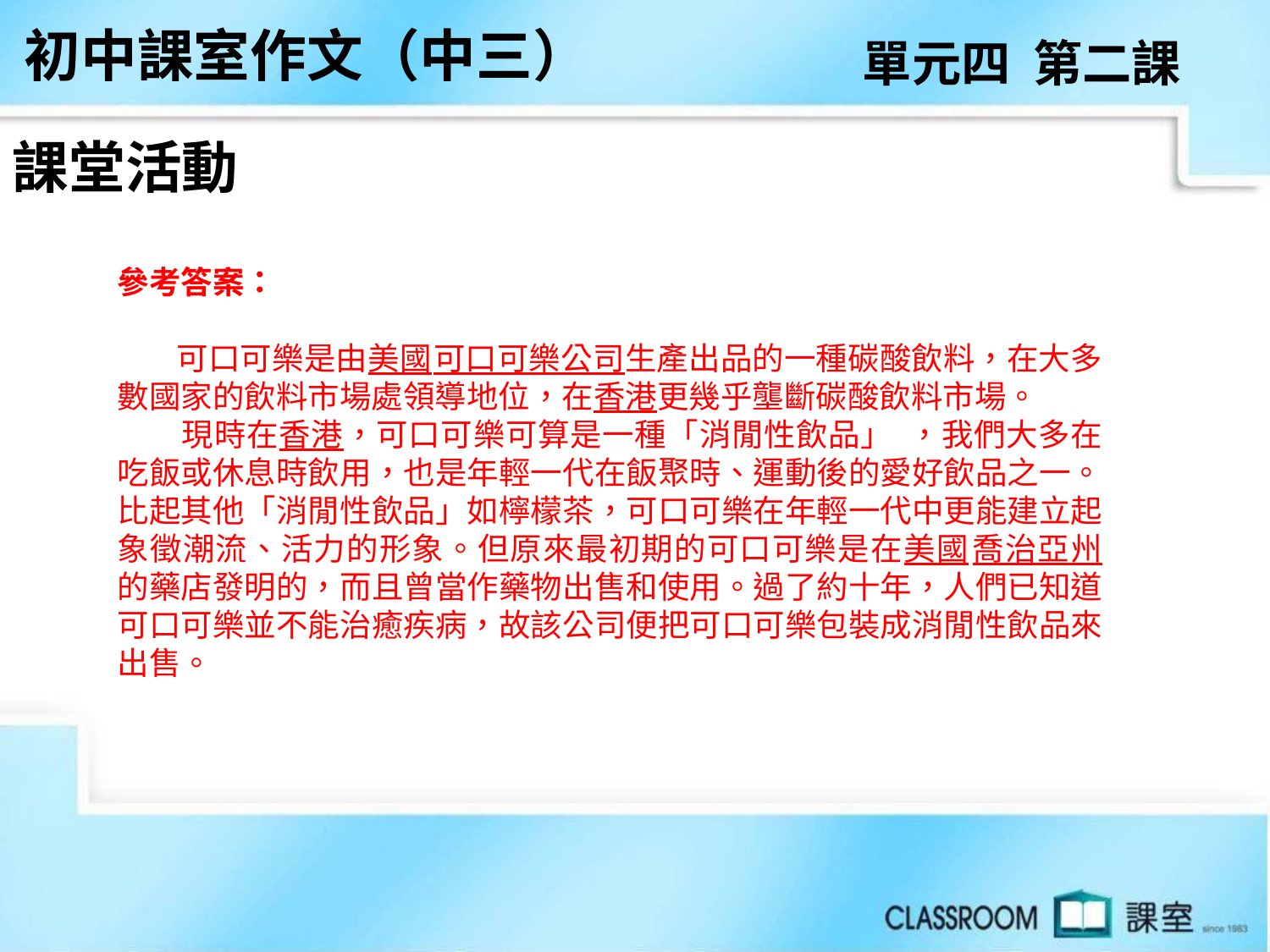

初中課室作文（中三）
單元四  第二課
課堂活動
參考答案：

       可口可樂是由美國 可口可樂公司生產出品的一種碳酸飲料，在大多數國家的飲料市場處領導地位，在香港更幾乎壟斷碳酸飲料市場。
　　現時在香港，可口可樂可算是一種「消閒性飲品」­，我們大多在吃飯或休息時飲用，也是年輕一代在飯聚時、運動後的愛好飲品之一。比起其他「消閒性飲品」如檸檬茶，可口可樂在年輕一代中更能建立起象徵潮流、活力的形象。但原來最初期的可口可樂是在美國 喬治亞州的藥店發明的，而且曾當作藥物出售和使用。過了約十年，人們已知道可口可樂並不能治癒疾病，故該公司便把可口可樂包裝成消閒性飲品來出售。